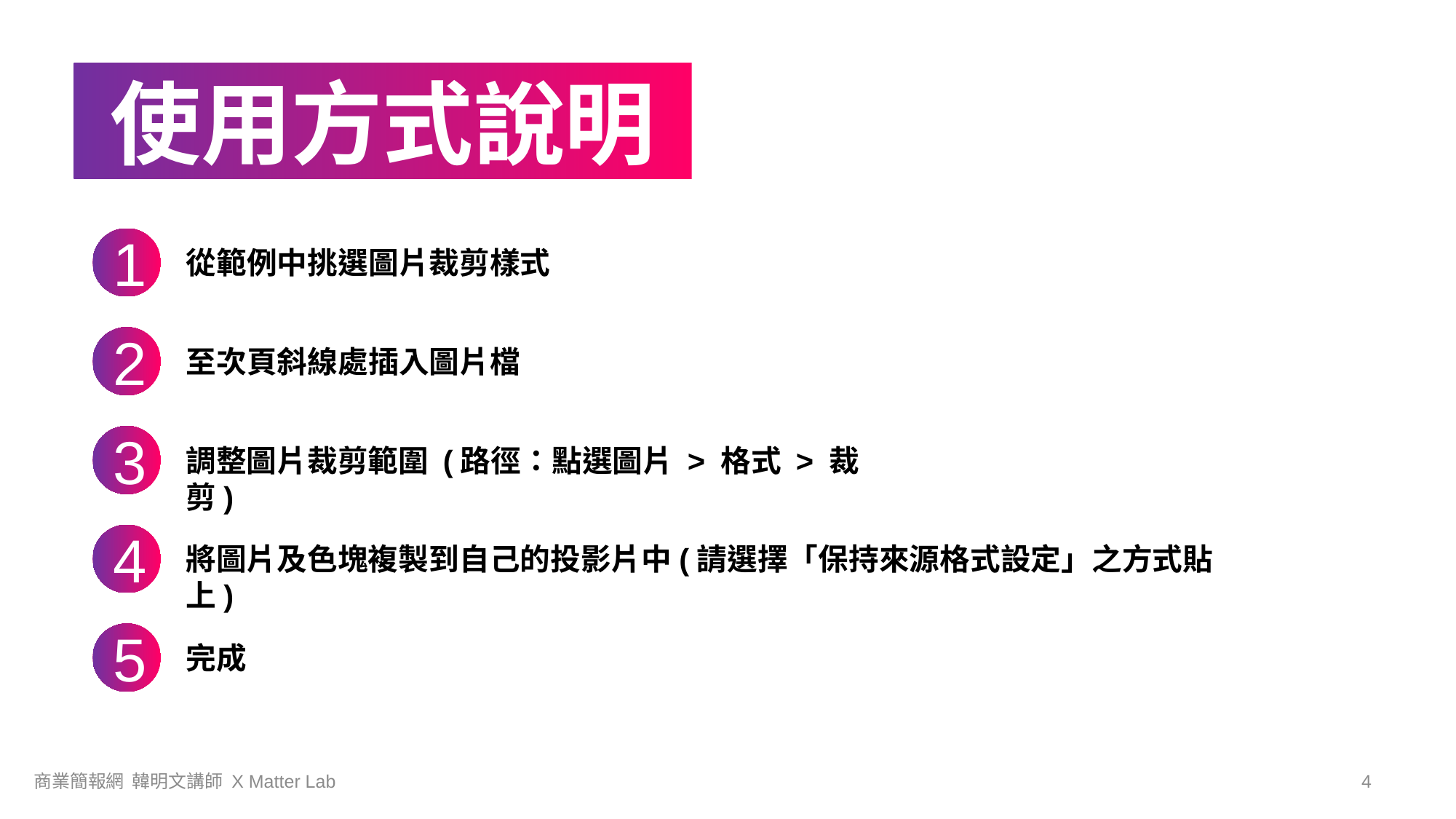

使用方式說明
1
從範例中挑選圖片裁剪樣式
2
至次頁斜線處插入圖片檔
3
調整圖片裁剪範圍 (路徑：點選圖片 > 格式 > 裁剪)
4
將圖片及色塊複製到自己的投影片中(請選擇「保持來源格式設定」之方式貼上)
5
完成
商業簡報網  韓明文講師 X Matter Lab
4